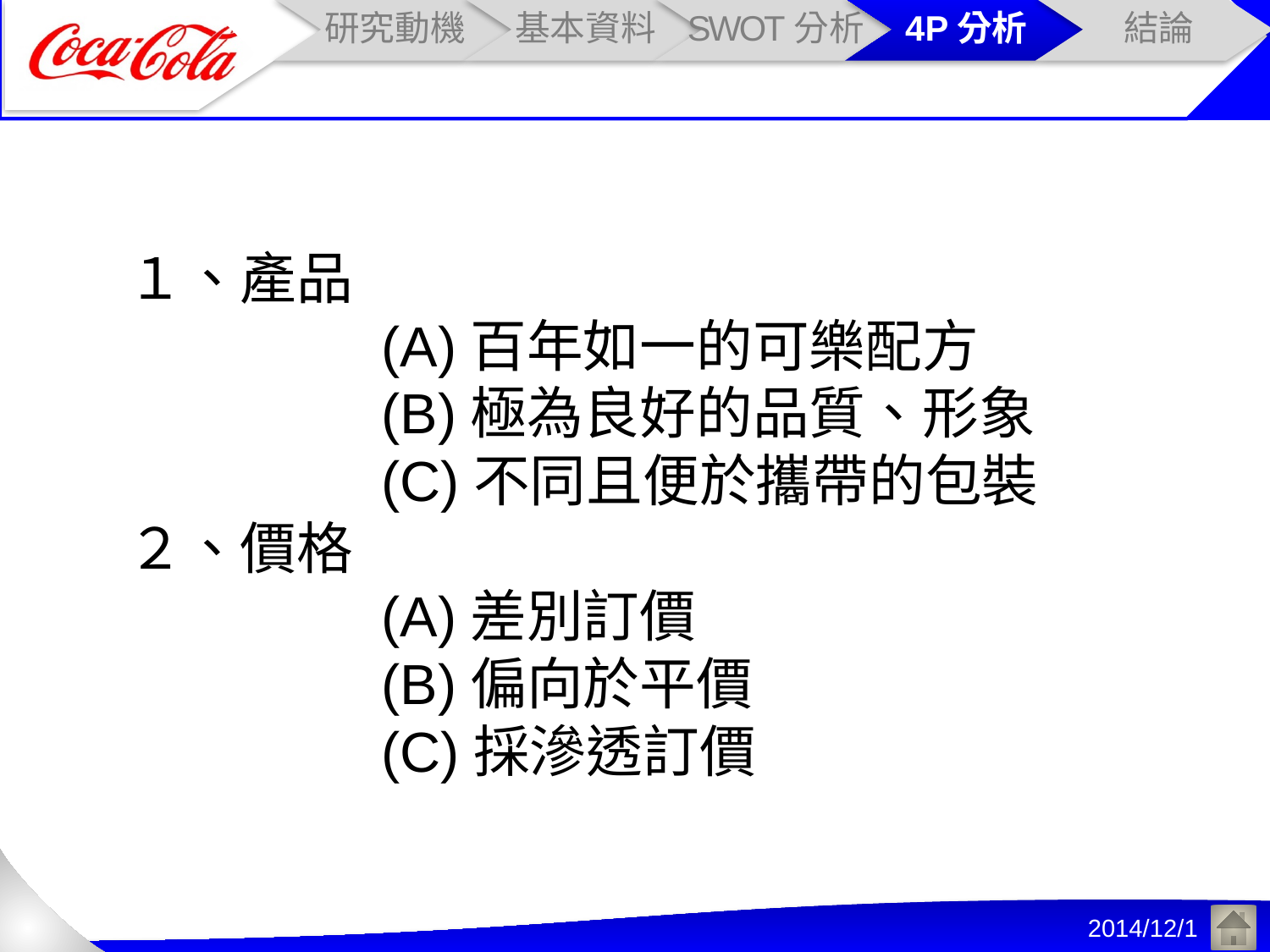

１、產品
(A)百年如一的可樂配方
(B)極為良好的品質、形象
(C)不同且便於攜帶的包裝
２、價格
(A)差別訂價
(B)偏向於平價
(C)採滲透訂價